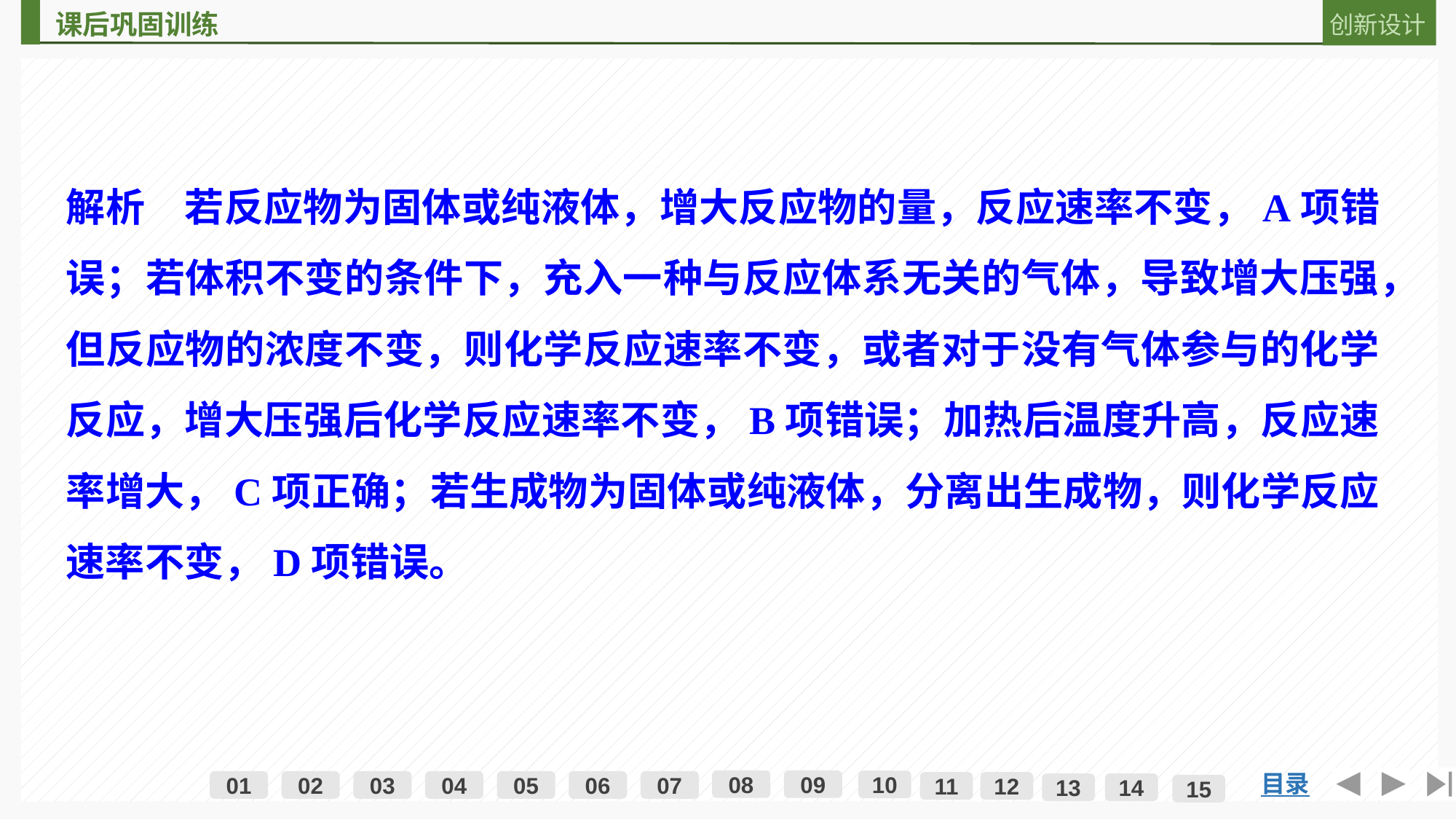

解析　若反应物为固体或纯液体，增大反应物的量，反应速率不变，A项错误；若体积不变的条件下，充入一种与反应体系无关的气体，导致增大压强，但反应物的浓度不变，则化学反应速率不变，或者对于没有气体参与的化学反应，增大压强后化学反应速率不变，B项错误；加热后温度升高，反应速率增大，C项正确；若生成物为固体或纯液体，分离出生成物，则化学反应速率不变，D项错误。